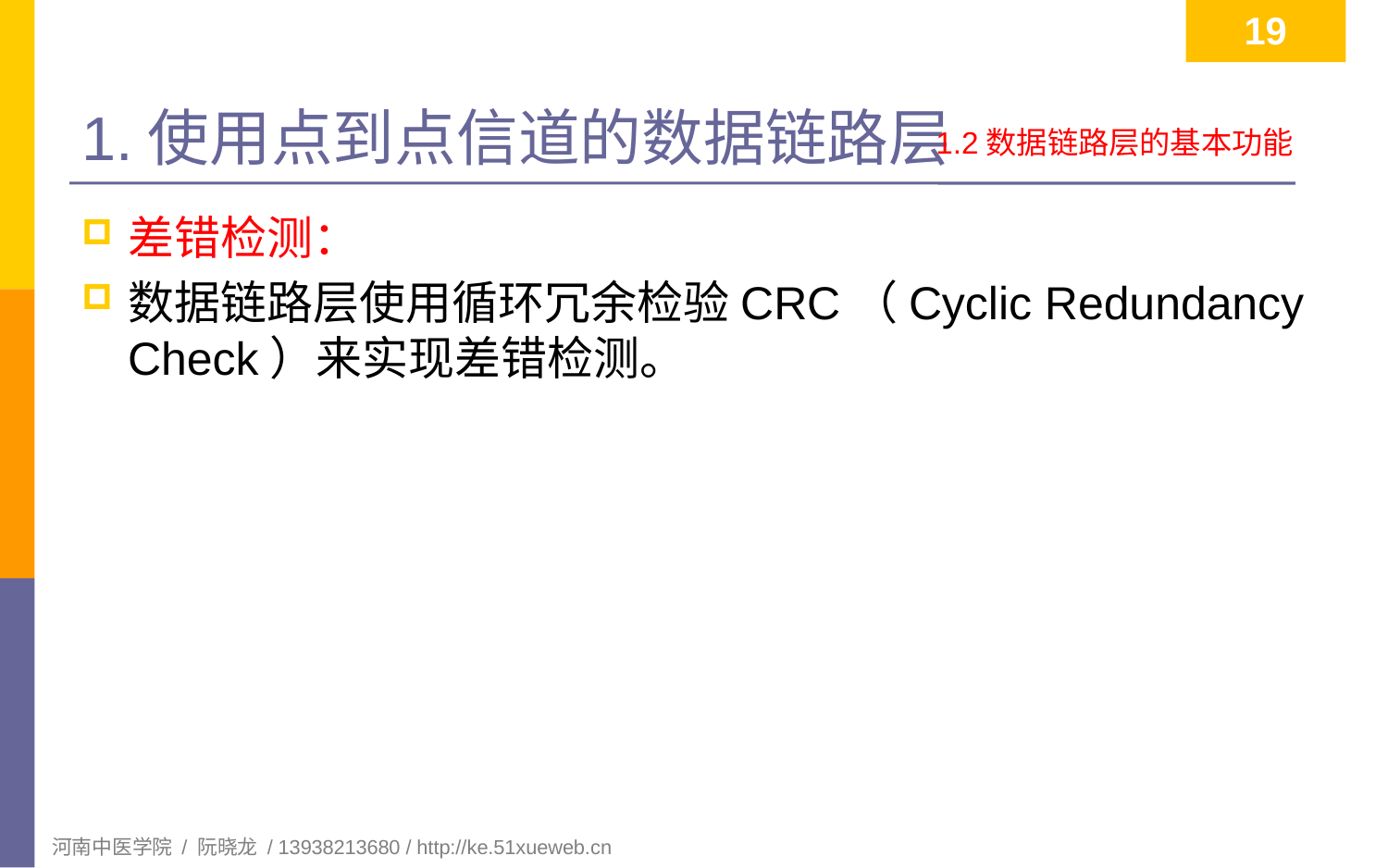

19
# 1.使用点到点信道的数据链路层
1.2数据链路层的基本功能
差错检测：
数据链路层使用循环冗余检验CRC（Cyclic Redundancy Check）来实现差错检测。